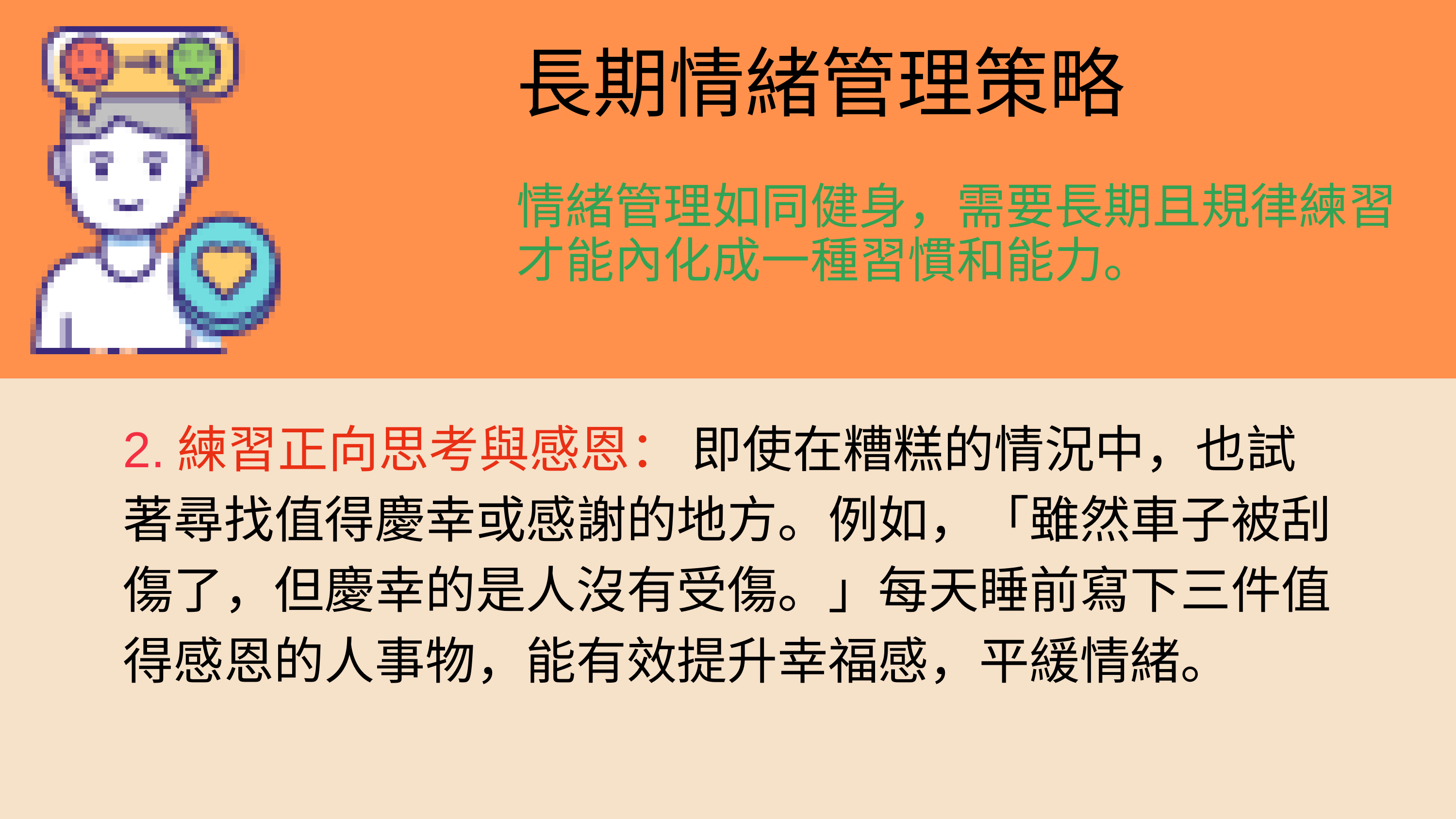

長期情緒管理策略

情緒管理如同健身，需要長期且規律練習才能內化成一種習慣和能力。
2.練習正向思考與感恩： 即使在糟糕的情況中，也試著尋找值得慶幸或感謝的地方。例如，「雖然車子被刮傷了，但慶幸的是人沒有受傷。」每天睡前寫下三件值得感恩的人事物，能有效提升幸福感，平緩情緒。